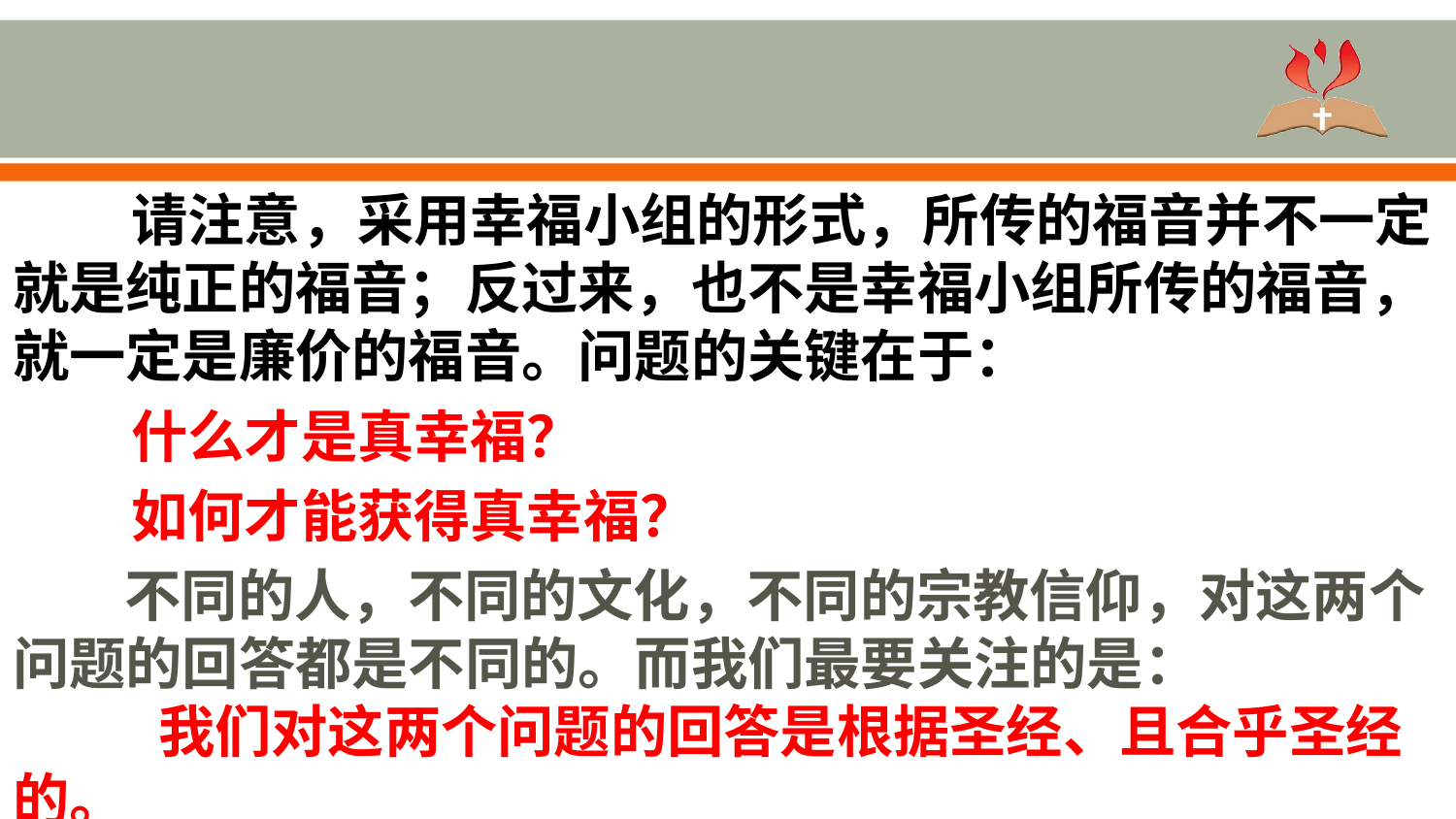

#
请注意，采用幸福小组的形式，所传的福音并不一定就是纯正的福音；反过来，也不是幸福小组所传的福音，就一定是廉价的福音。问题的关键在于：
什么才是真幸福？
如何才能获得真幸福？
  不同的人，不同的文化，不同的宗教信仰，对这两个问题的回答都是不同的。而我们最要关注的是：               	我们对这两个问题的回答是根据圣经、且合乎圣经的。
5